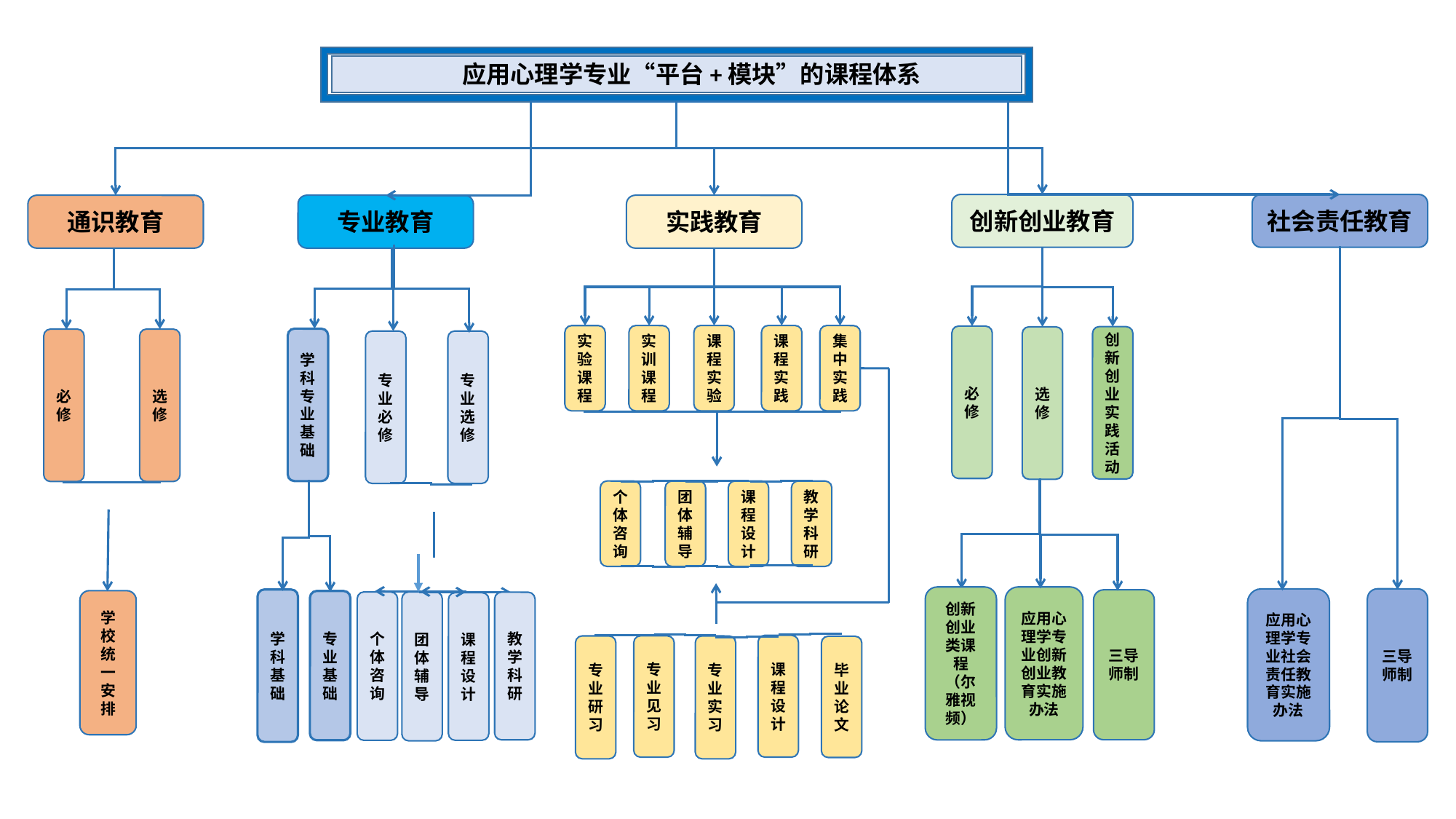

应用心理学专业“平台+模块”的课程体系

创新创业教育
社会责任教育
通识教育
专业教育
实践教育
课程实验
课程实践
实验课程
实训课程
集中实践
必修
创新创业实践活动
选修
学科专业基础
必修
选修
专业必修
专业选修
个体咨询
团体辅导
课程设计
教学科研
创新创业类课程
（尔雅视频）
应用心理学专业创新创业教育实施办法
应用心理学专业社会责任教育实施办法
三导师制
学科基础
三导师制
学校统一安排
专业基础
团体辅导
个体咨询
教学科研
课程设计
课程设计
专业见习
专业研习
专业实习
毕业论文